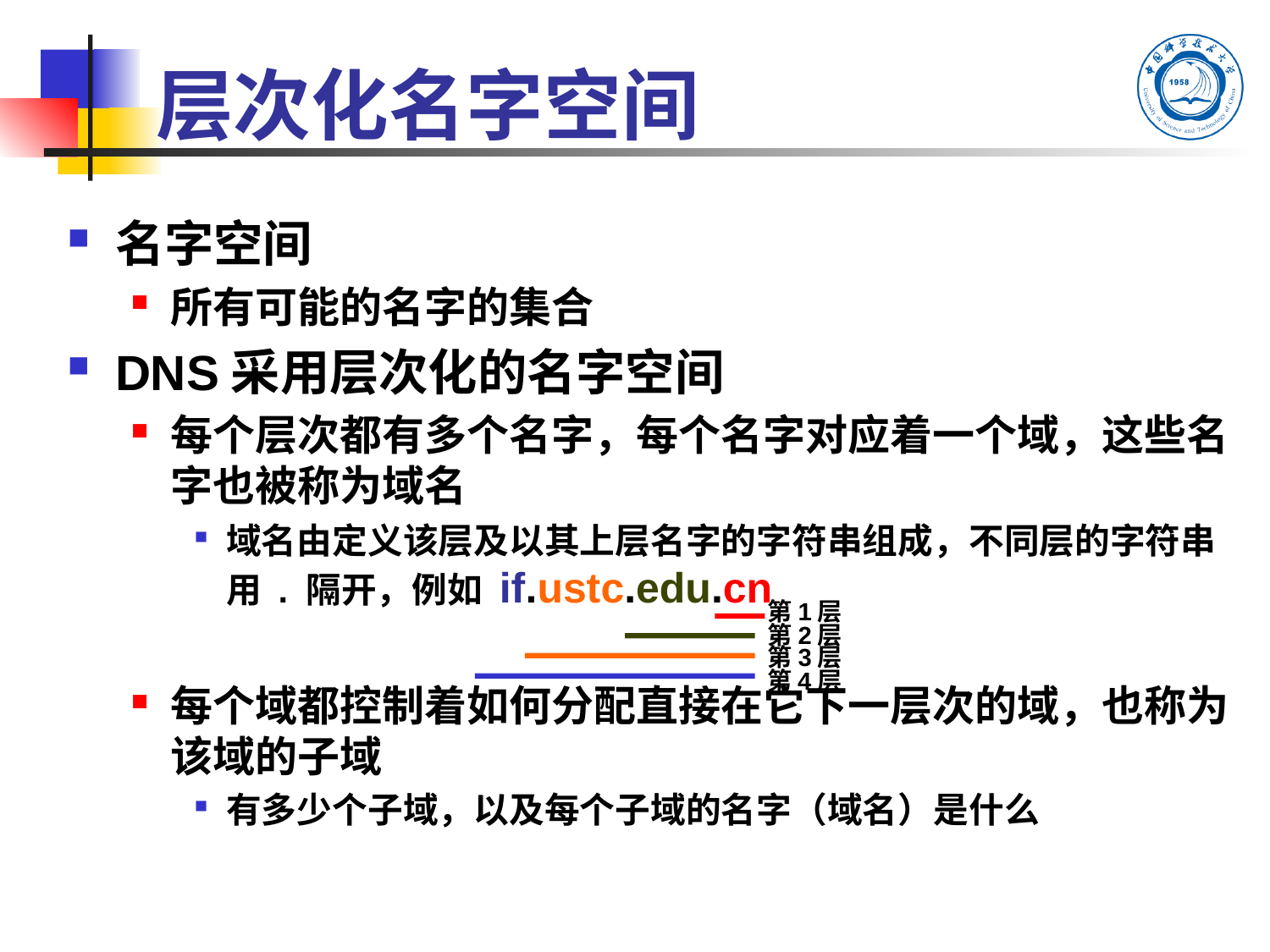

# 层次化名字空间
名字空间
所有可能的名字的集合
DNS采用层次化的名字空间
每个层次都有多个名字，每个名字对应着一个域，这些名字也被称为域名
域名由定义该层及以其上层名字的字符串组成，不同层的字符串用 . 隔开，例如 if.ustc.edu.cn

每个域都控制着如何分配直接在它下一层次的域，也称为该域的子域
有多少个子域，以及每个子域的名字（域名）是什么
第1层
第2层

第3层

第4层